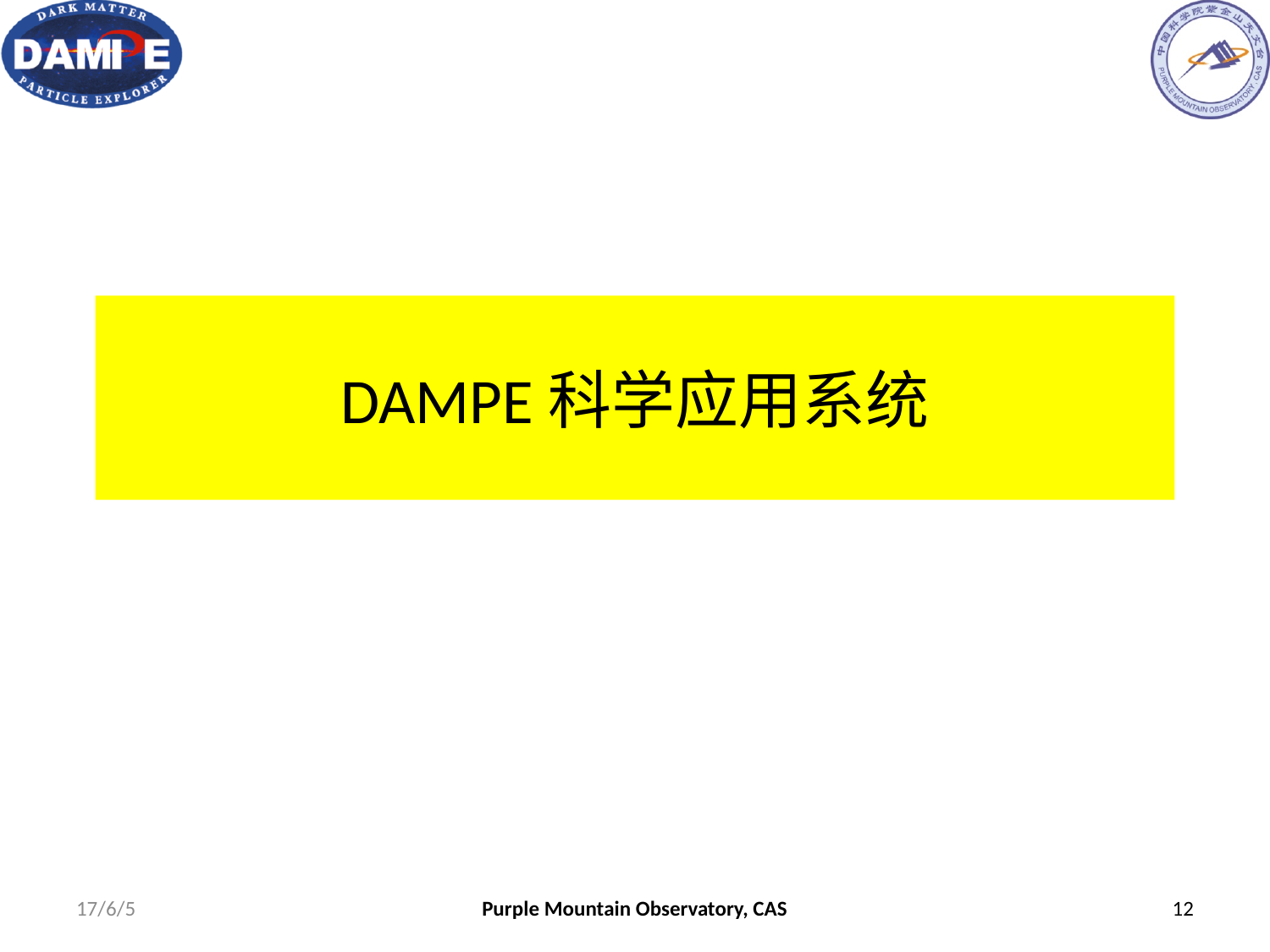

# DAMPE科学应用系统

17/6/5
Purple Mountain Observatory, CAS
12